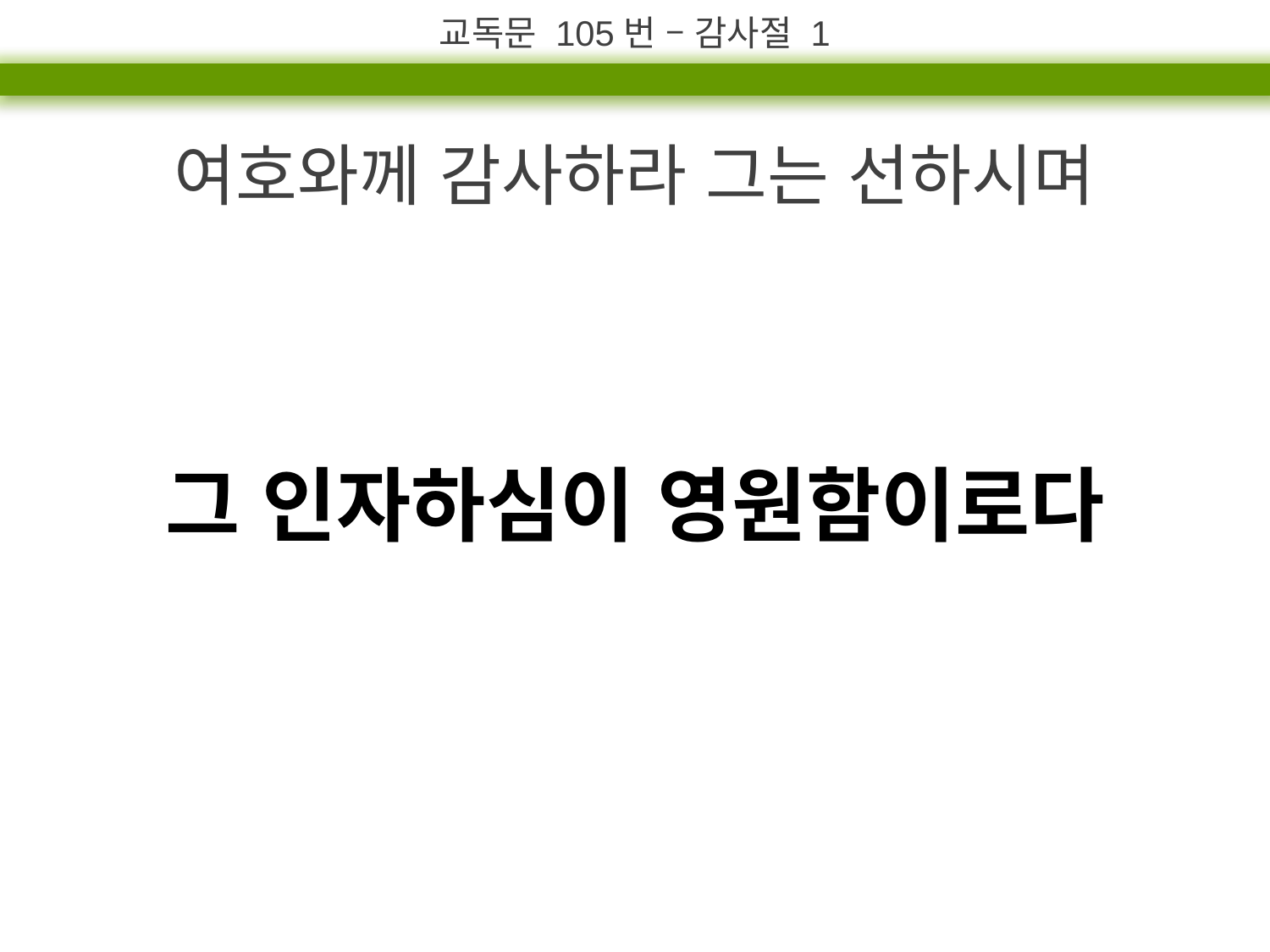

교독문 105번 – 감사절 1

여호와께 감사하라 그는 선하시며
그 인자하심이 영원함이로다